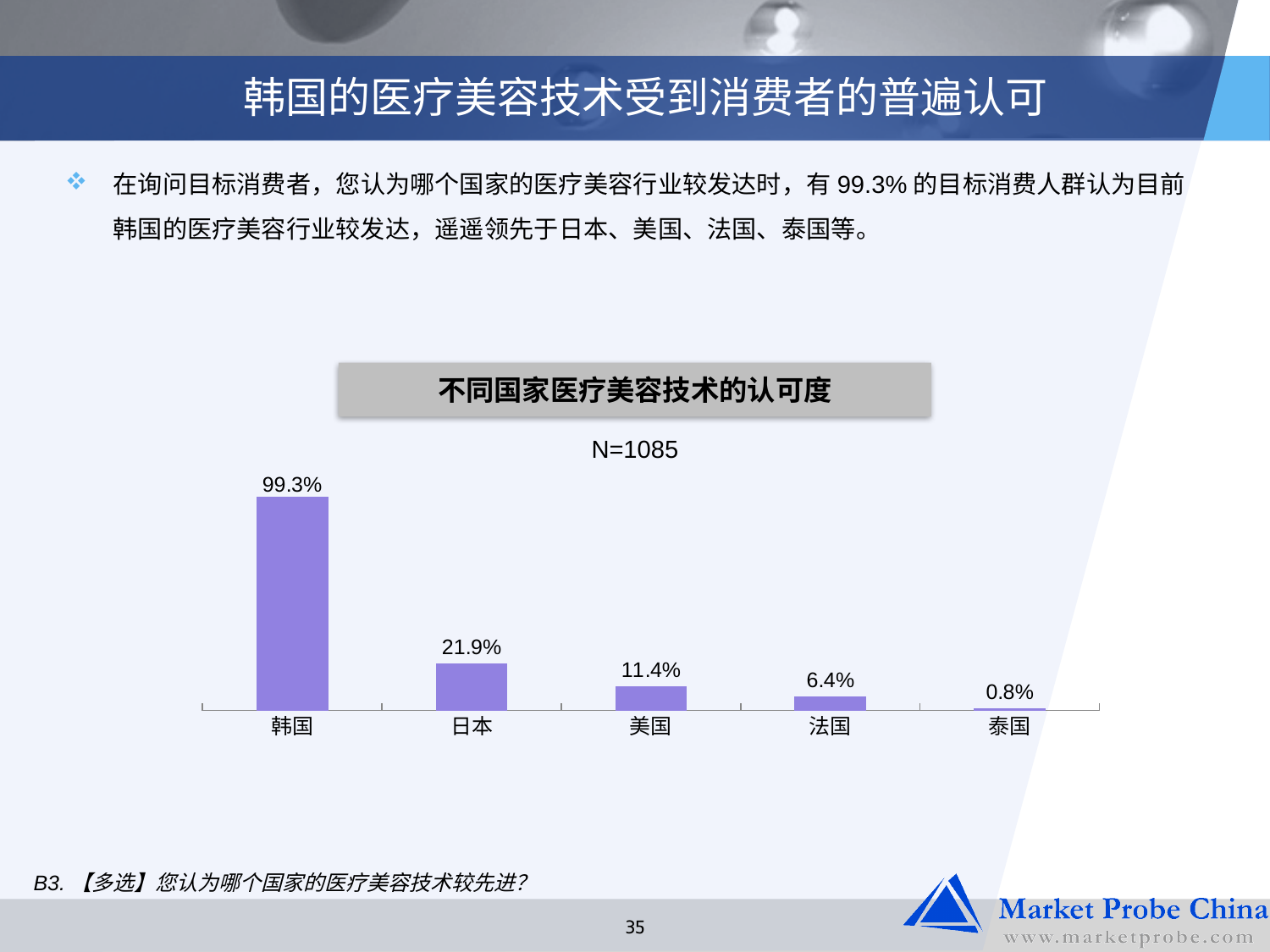

# 韩国的医疗美容技术受到消费者的普遍认可
在询问目标消费者，您认为哪个国家的医疗美容行业较发达时，有99.3%的目标消费人群认为目前韩国的医疗美容行业较发达，遥遥领先于日本、美国、法国、泰国等。
不同国家医疗美容技术的认可度
N=1085

### Chart

| Category | 列1 |
|---|---|
| 韩国 | 0.992626728110599 |
| 日本 | 0.21935483870967742 |
| 美国 | 0.11428571428571432 |
| 法国 | 0.06359447004608297 |
| 泰国 | 0.008294930875576041 |
B3.【多选】您认为哪个国家的医疗美容技术较先进？
35